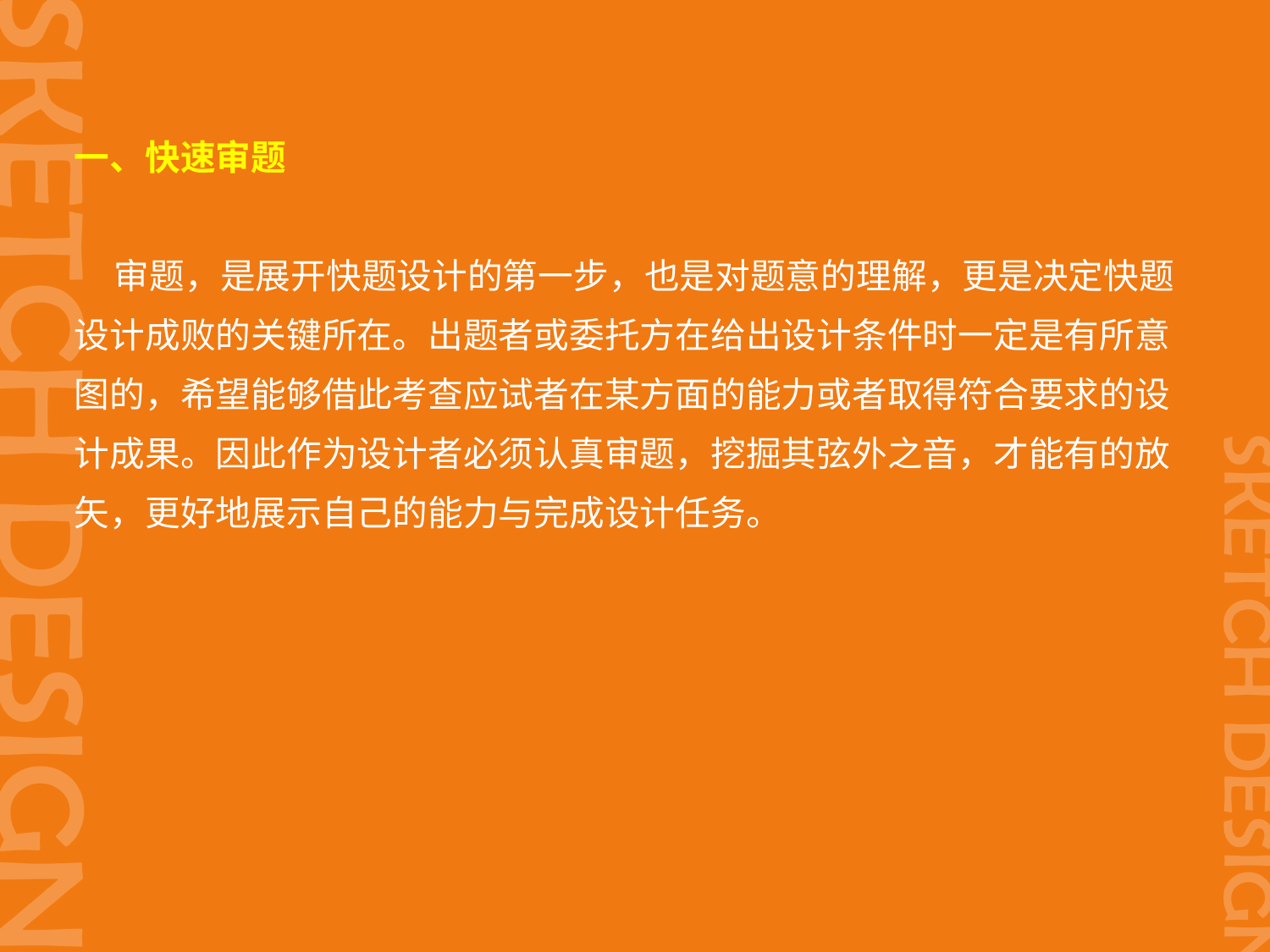

一、快速审题

    审题，是展开快题设计的第一步，也是对题意的理解，更是决定快题设计成败的关键所在。出题者或委托方在给出设计条件时一定是有所意图的，希望能够借此考查应试者在某方面的能力或者取得符合要求的设计成果。因此作为设计者必须认真审题，挖掘其弦外之音，才能有的放矢，更好地展示自己的能力与完成设计任务。